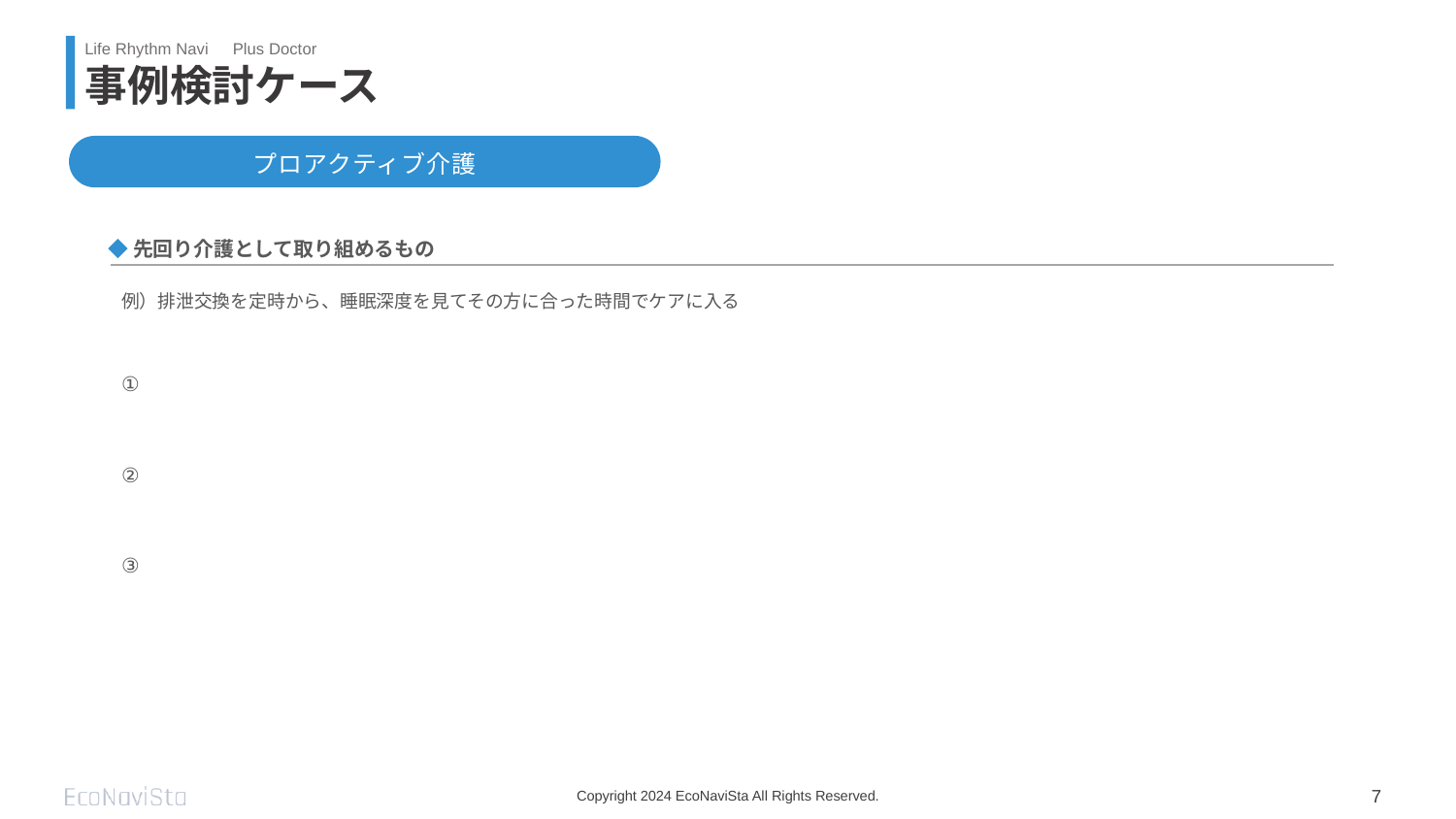

# 事例検討ケース
プロアクティブ介護
◆先回り介護として取り組めるもの
例）排泄交換を定時から、睡眠深度を見てその方に合った時間でケアに入る
①

②

③
Copyright 2024 EcoNaviSta All Rights Reserved.
7